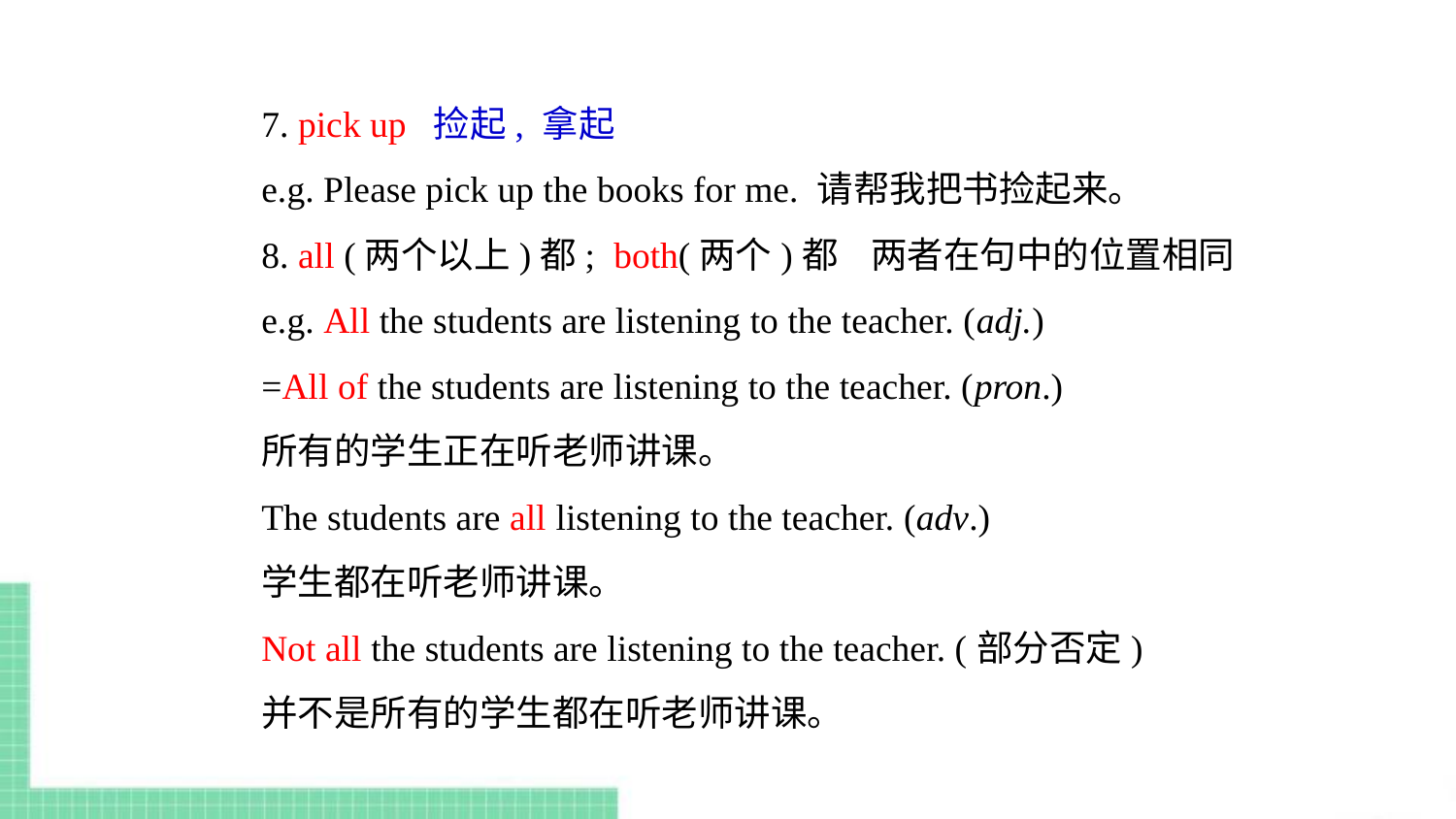

7. pick up  捡起, 拿起
e.g. Please pick up the books for me. 请帮我把书捡起来。
8. all (两个以上)都;  both(两个)都    两者在句中的位置相同
e.g. All the students are listening to the teacher. (adj.)
=All of the students are listening to the teacher. (pron.)
所有的学生正在听老师讲课。
The students are all listening to the teacher. (adv.)
学生都在听老师讲课。
Not all the students are listening to the teacher. (部分否定)
并不是所有的学生都在听老师讲课。